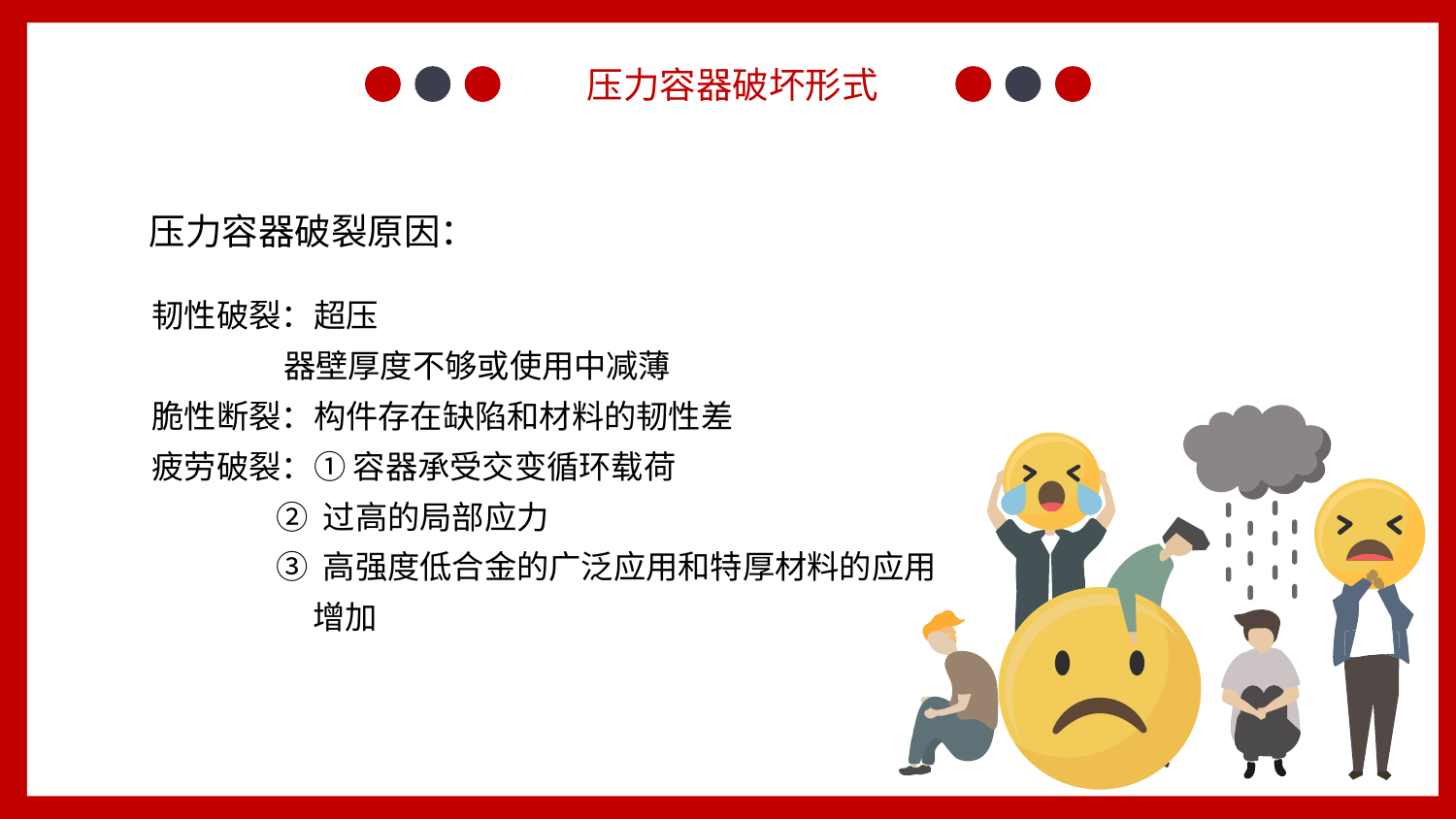

压力容器破坏形式

压力容器破裂原因：
韧性破裂：超压
                 器壁厚度不够或使用中减薄
脆性断裂：构件存在缺陷和材料的韧性差
疲劳破裂：① 容器承受交变循环载荷
                 ② 过高的局部应力
                 ③ 高强度低合金的广泛应用和特厚材料的应用
                     增加